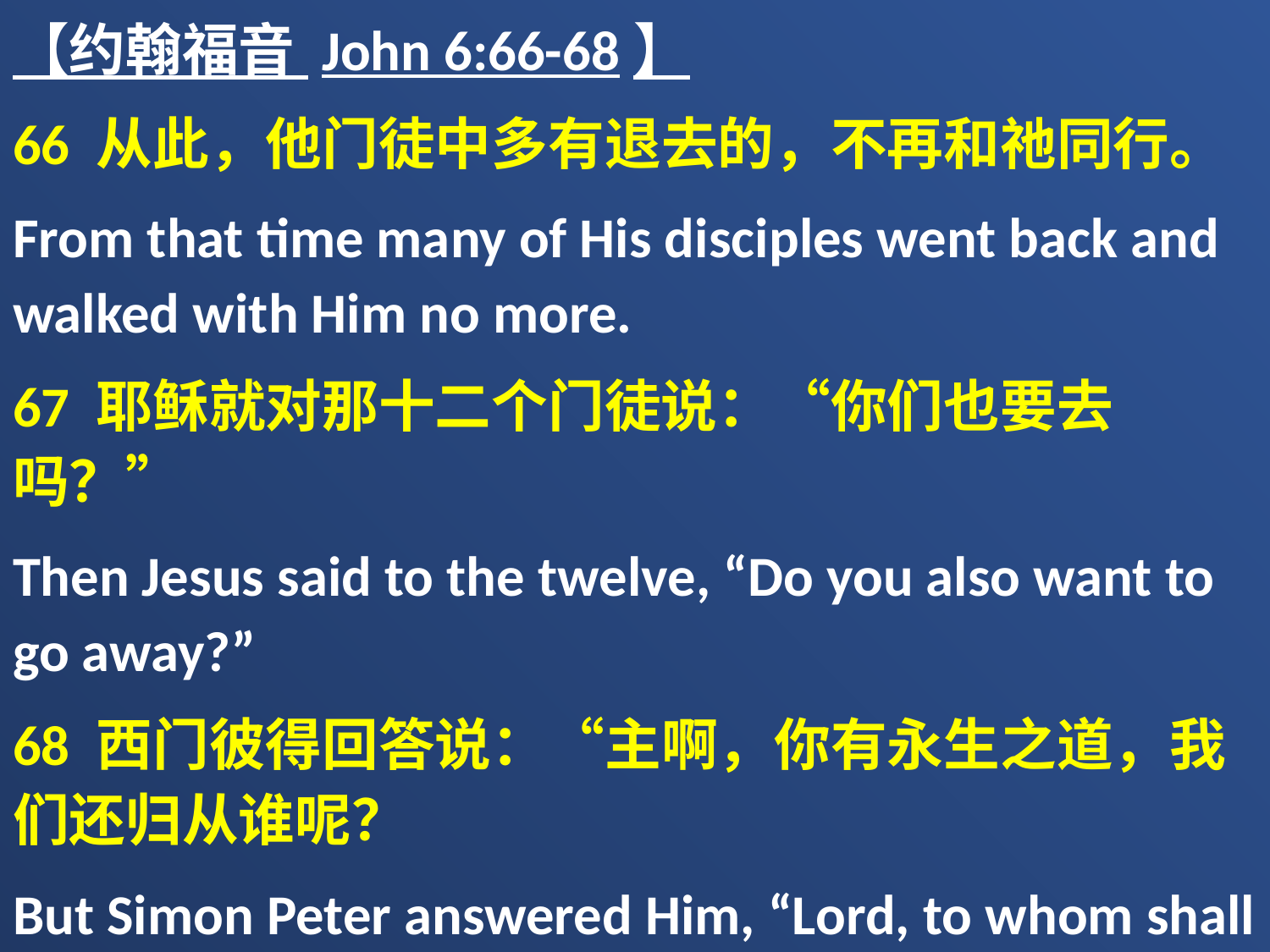

【约翰福音 John 6:66-68】
66 从此，他门徒中多有退去的，不再和祂同行。
From that time many of His disciples went back and walked with Him no more.
67 耶稣就对那十二个门徒说：“你们也要去吗？”
Then Jesus said to the twelve, “Do you also want to go away?”
68 西门彼得回答说：“主啊，你有永生之道，我们还归从谁呢？
But Simon Peter answered Him, “Lord, to whom shall we go? You have the words of eternal life.